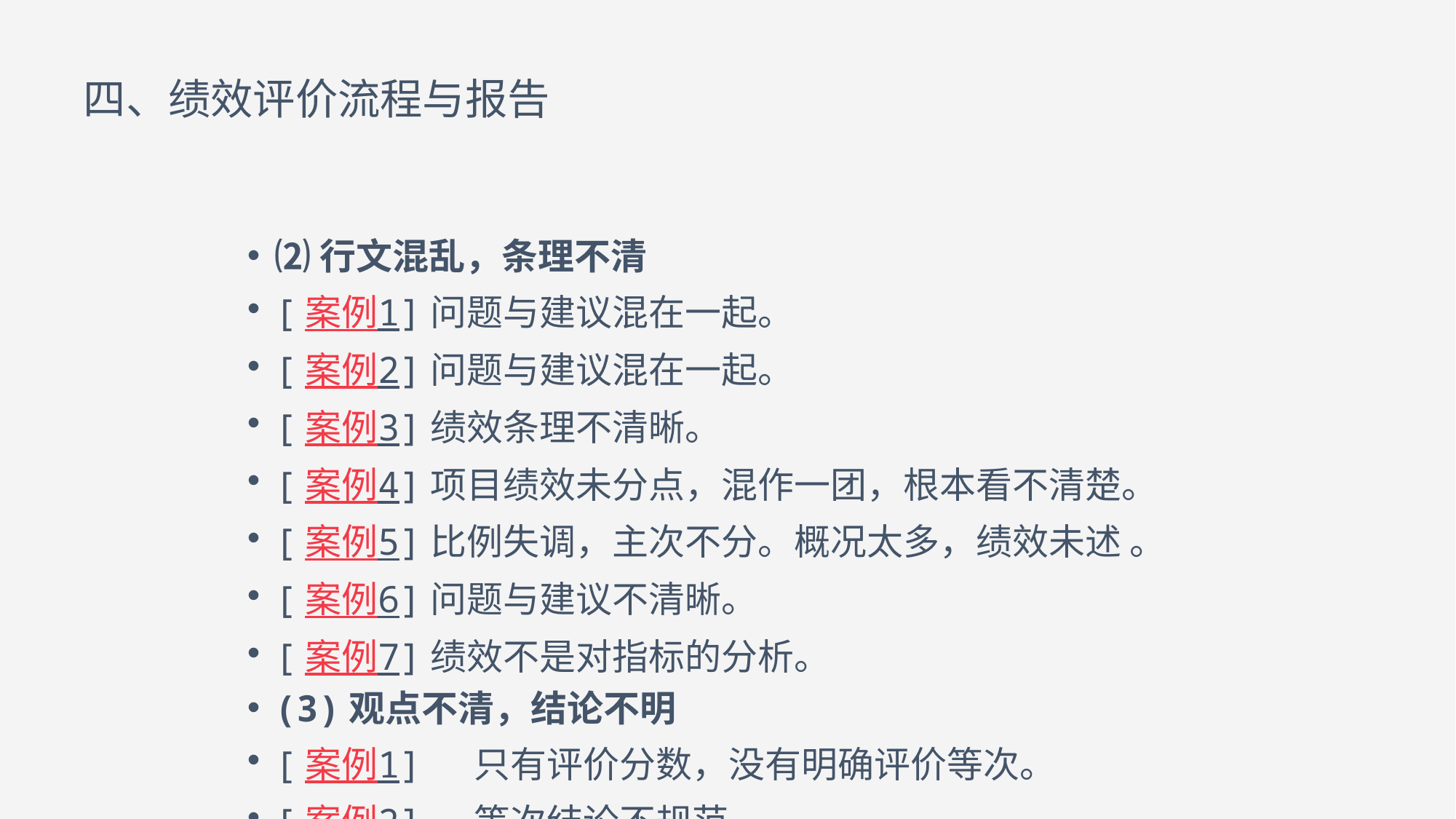

# 四、绩效评价流程与报告
⑵行文混乱，条理不清
[案例1]问题与建议混在一起。
[案例2]问题与建议混在一起。
[案例3]绩效条理不清晰。
[案例4]项目绩效未分点，混作一团，根本看不清楚。
[案例5]比例失调，主次不分。概况太多，绩效未述 。
[案例6]问题与建议不清晰。
[案例7]绩效不是对指标的分析。
(3)观点不清，结论不明
[案例1]  只有评价分数，没有明确评价等次。
[案例2]  等次结论不规范。